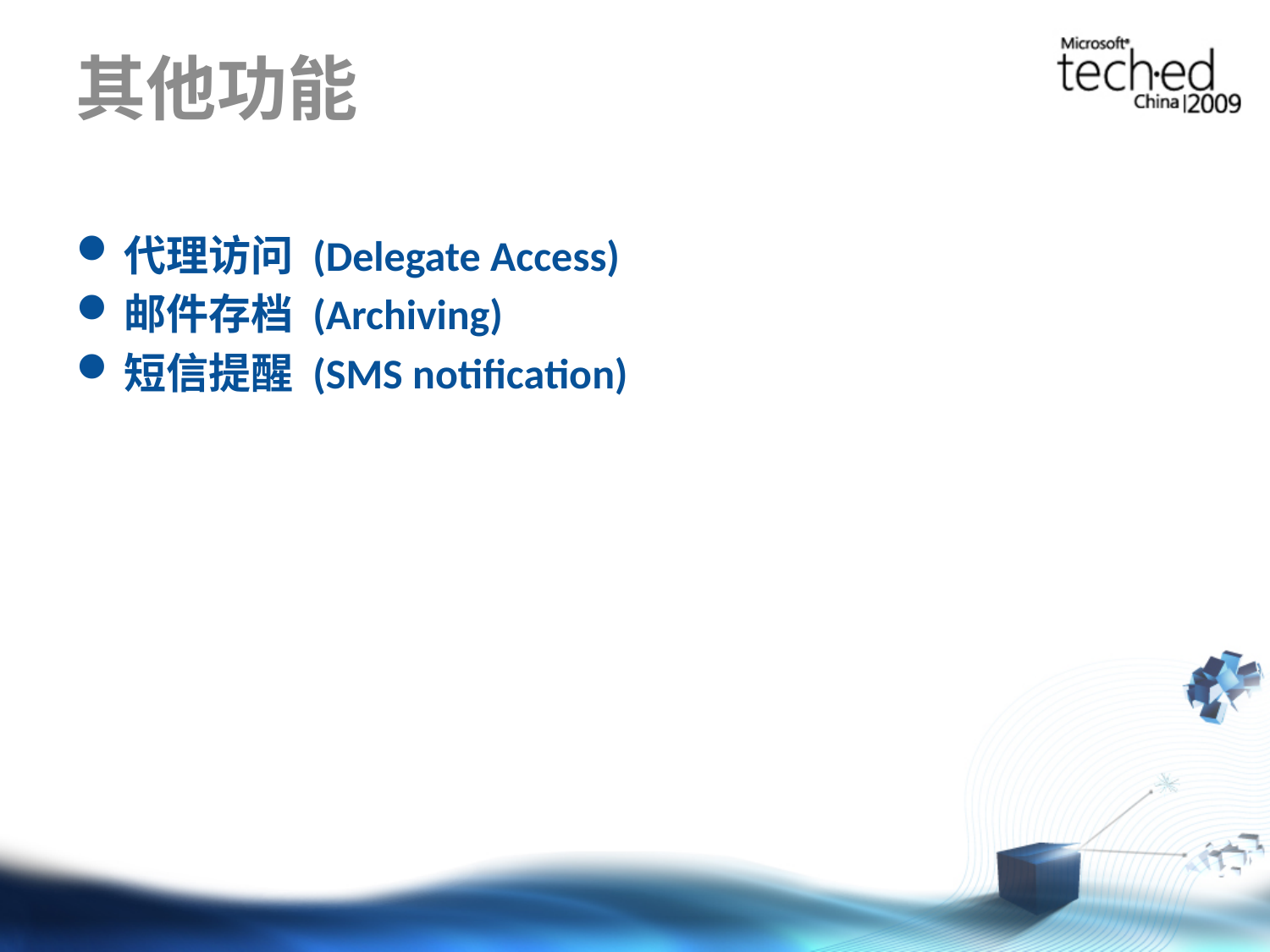

# 其他功能
代理访问 (Delegate Access)
邮件存档 (Archiving)
短信提醒 (SMS notification)